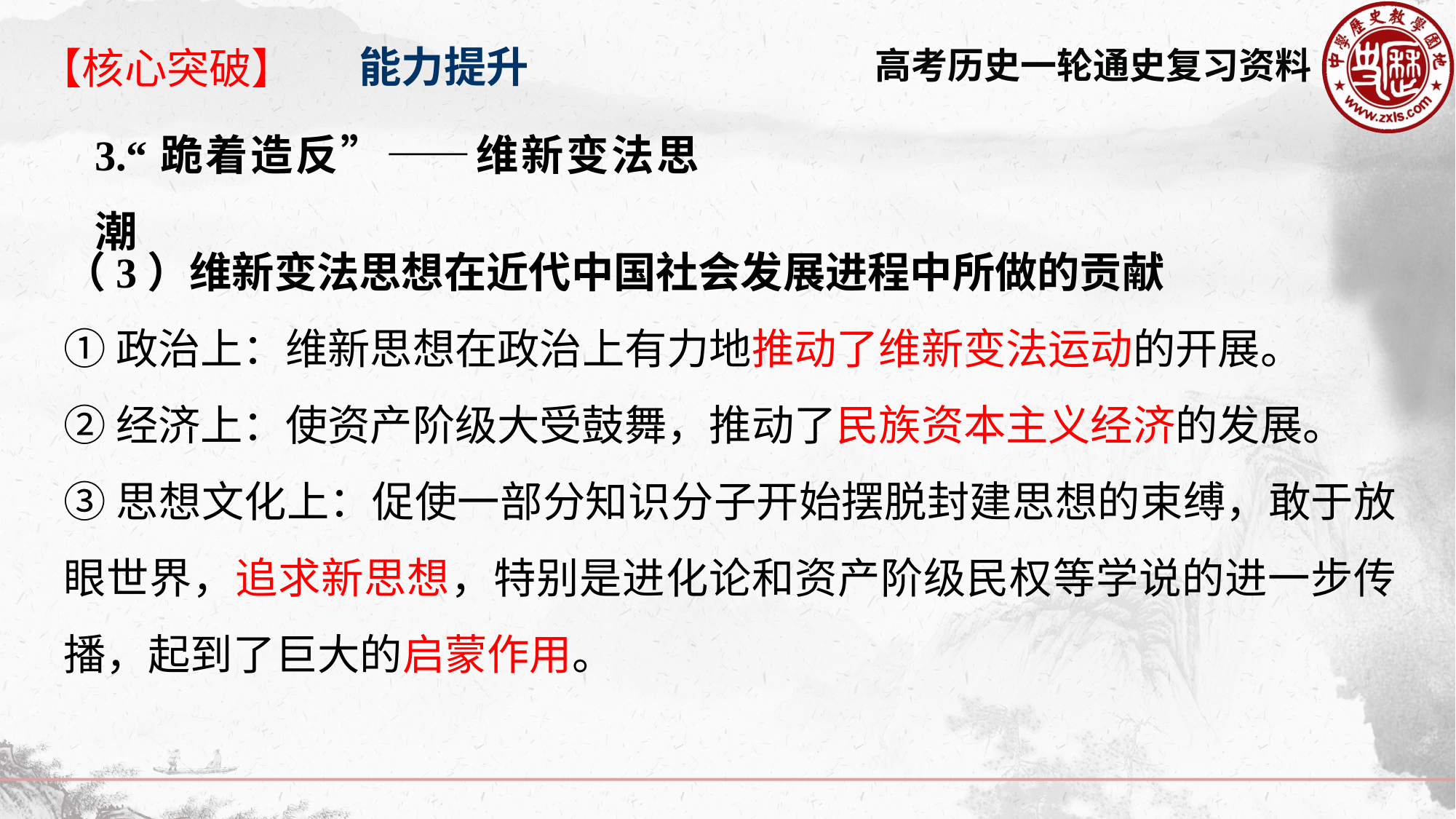

能力提升
【核心突破】
3.“跪着造反”——维新变法思潮
（3）维新变法思想在近代中国社会发展进程中所做的贡献
①政治上：维新思想在政治上有力地推动了维新变法运动的开展。
②经济上：使资产阶级大受鼓舞，推动了民族资本主义经济的发展。
③思想文化上：促使一部分知识分子开始摆脱封建思想的束缚，敢于放眼世界，追求新思想，特别是进化论和资产阶级民权等学说的进一步传播，起到了巨大的启蒙作用。